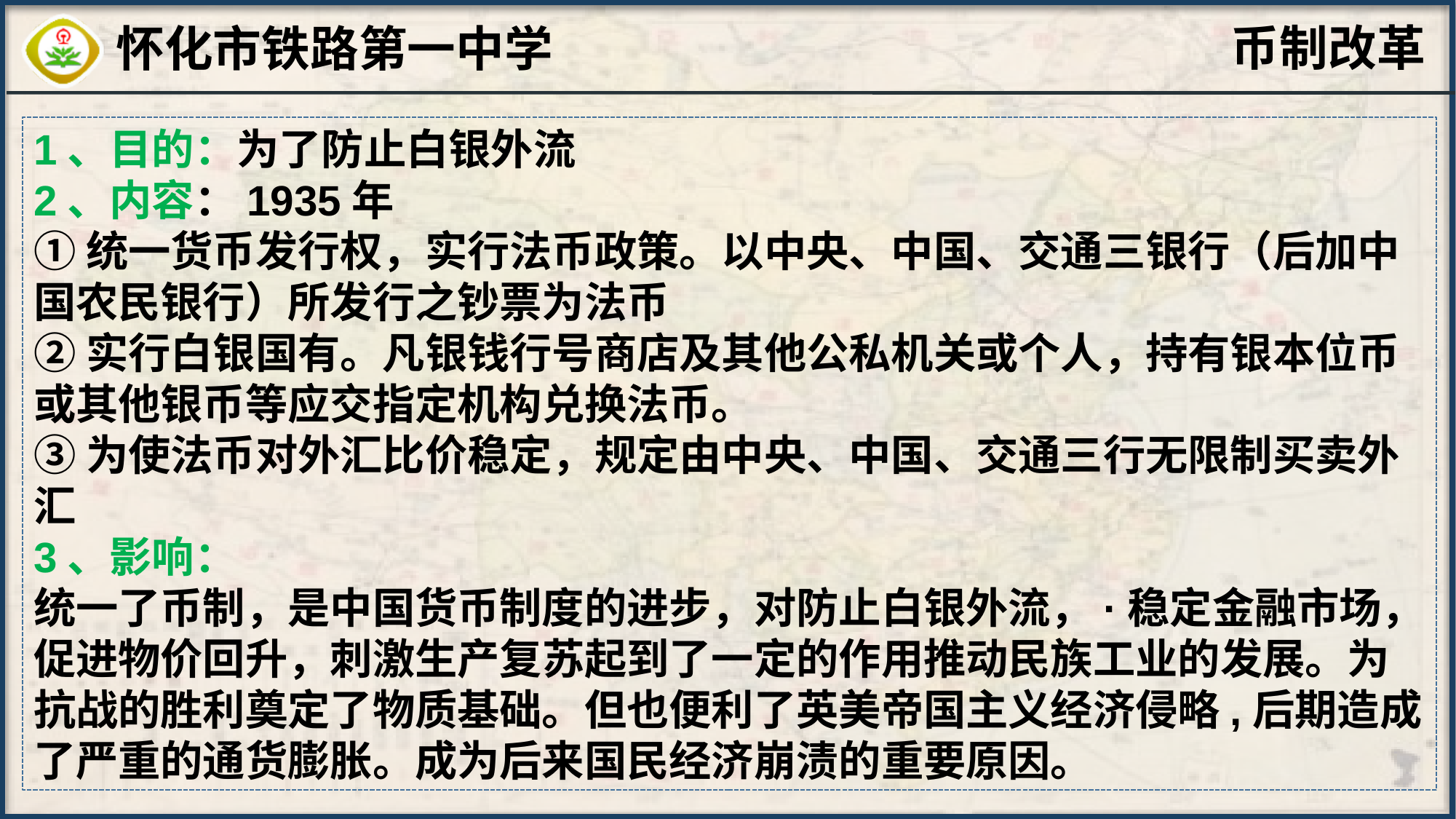

币制改革
1、目的：为了防止白银外流
2、内容：1935年
①统一货币发行权，实行法币政策。以中央、中国、交通三银行（后加中国农民银行）所发行之钞票为法币
②实行白银国有。凡银钱行号商店及其他公私机关或个人，持有银本位币或其他银币等应交指定机构兑换法币。
③为使法币对外汇比价稳定，规定由中央、中国、交通三行无限制买卖外汇
3、影响：
统一了币制，是中国货币制度的进步，对防止白银外流，·稳定金融市场，促进物价回升，刺激生产复苏起到了一定的作用推动民族工业的发展。为抗战的胜利奠定了物质基础。但也便利了英美帝国主义经济侵略,后期造成了严重的通货膨胀。成为后来国民经济崩渍的重要原因。